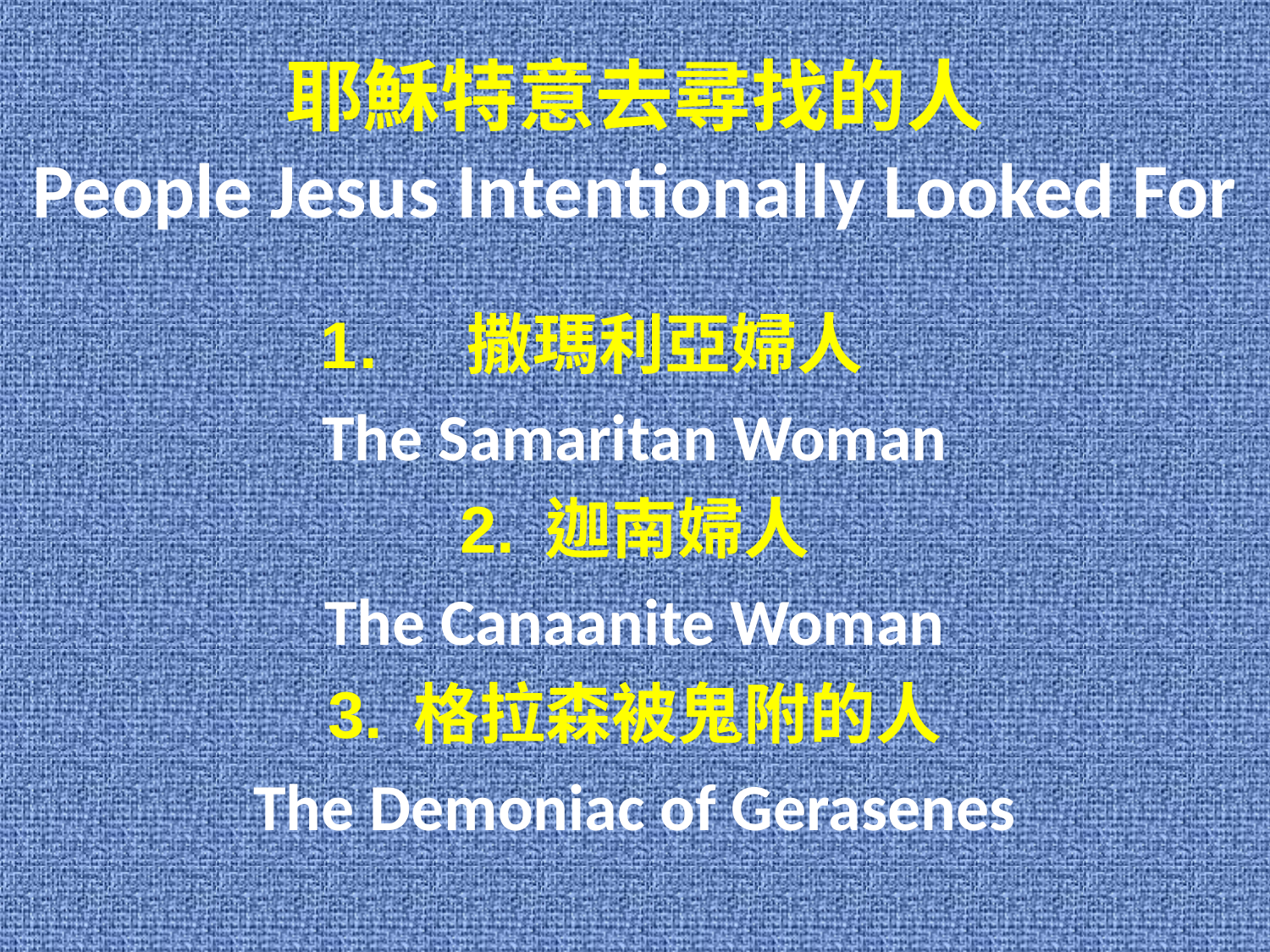

# 耶穌特意去尋找的人 People Jesus Intentionally Looked For
撒瑪利亞婦人
The Samaritan Woman
2. 迦南婦人
The Canaanite Woman
3. 格拉森被鬼附的人
The Demoniac of Gerasenes